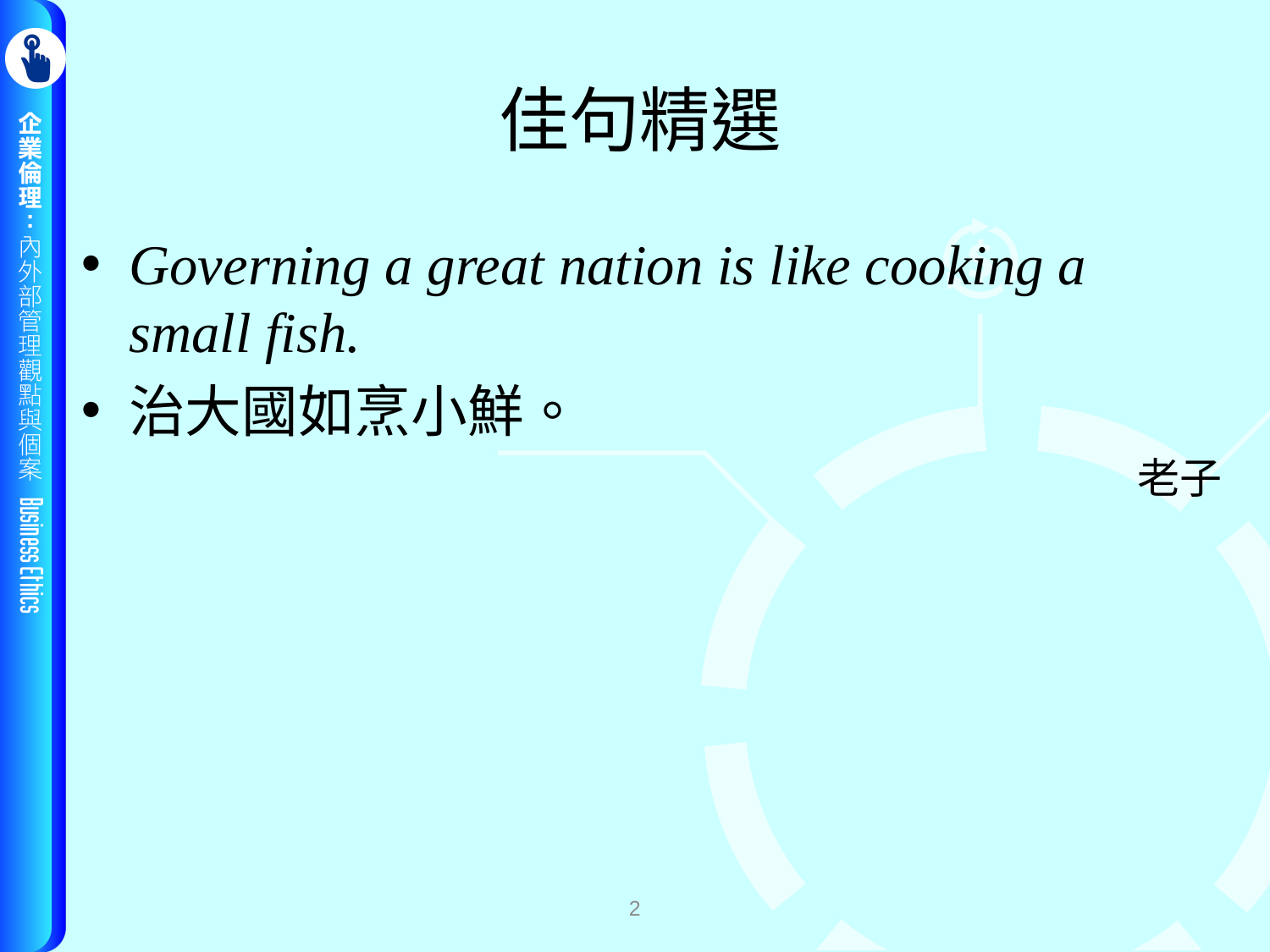

# 佳句精選
Governing a great nation is like cooking a small fish.
治大國如烹小鮮。
老子
2